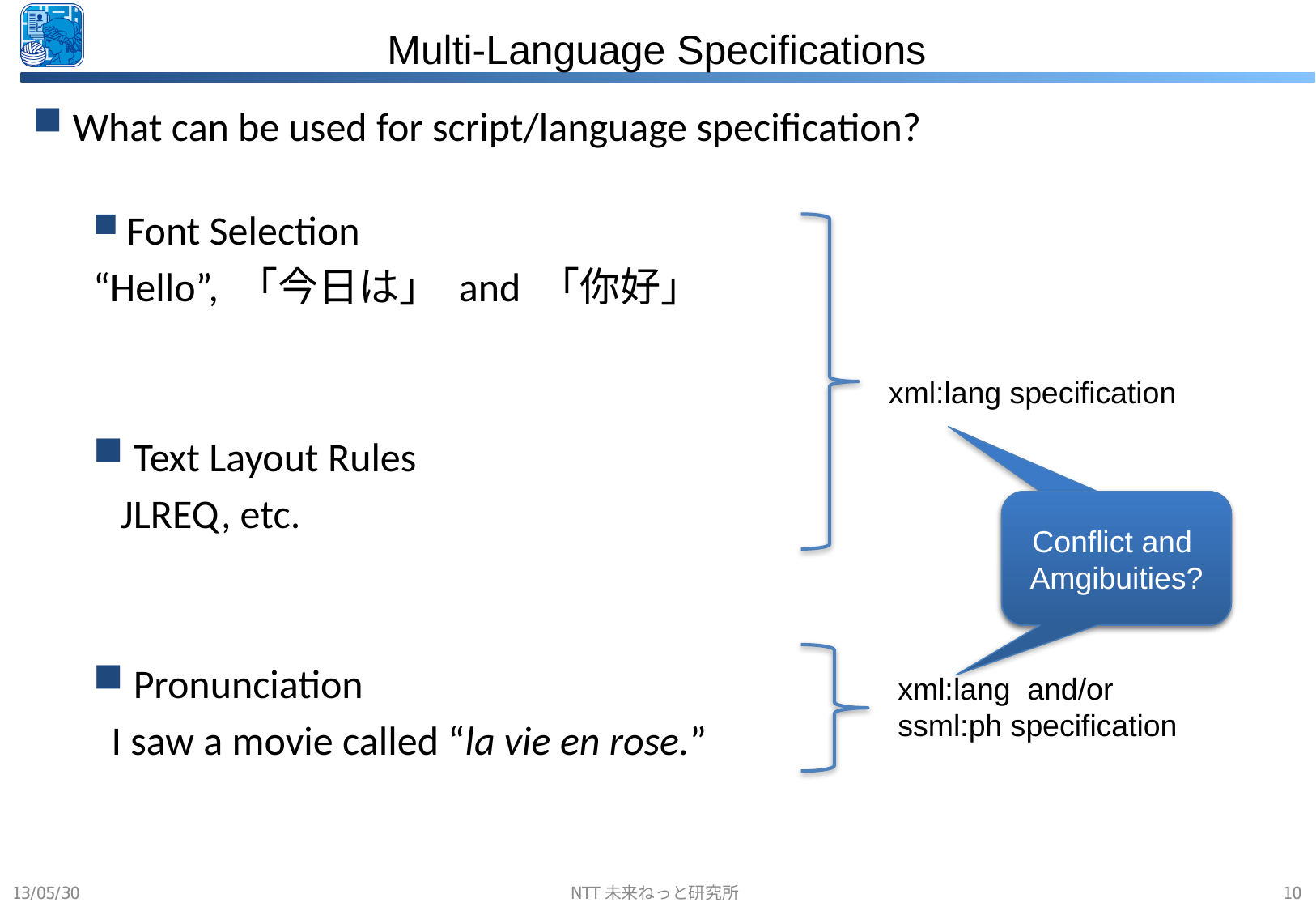

# Multi-Language Specifications
 What can be used for script/language specification?

 Font Selection
“Hello”, 「今日は」 and 「你好」

 Text Layout Rules
   JLREQ, etc.

 Pronunciation
  I saw a movie called “la vie en rose.”

xml:lang specification
Amgibuities?
Conflict and
Amgibuities?

xml:lang  and/or
ssml:ph specification
13/05/30
NTT未来ねっと研究所
10